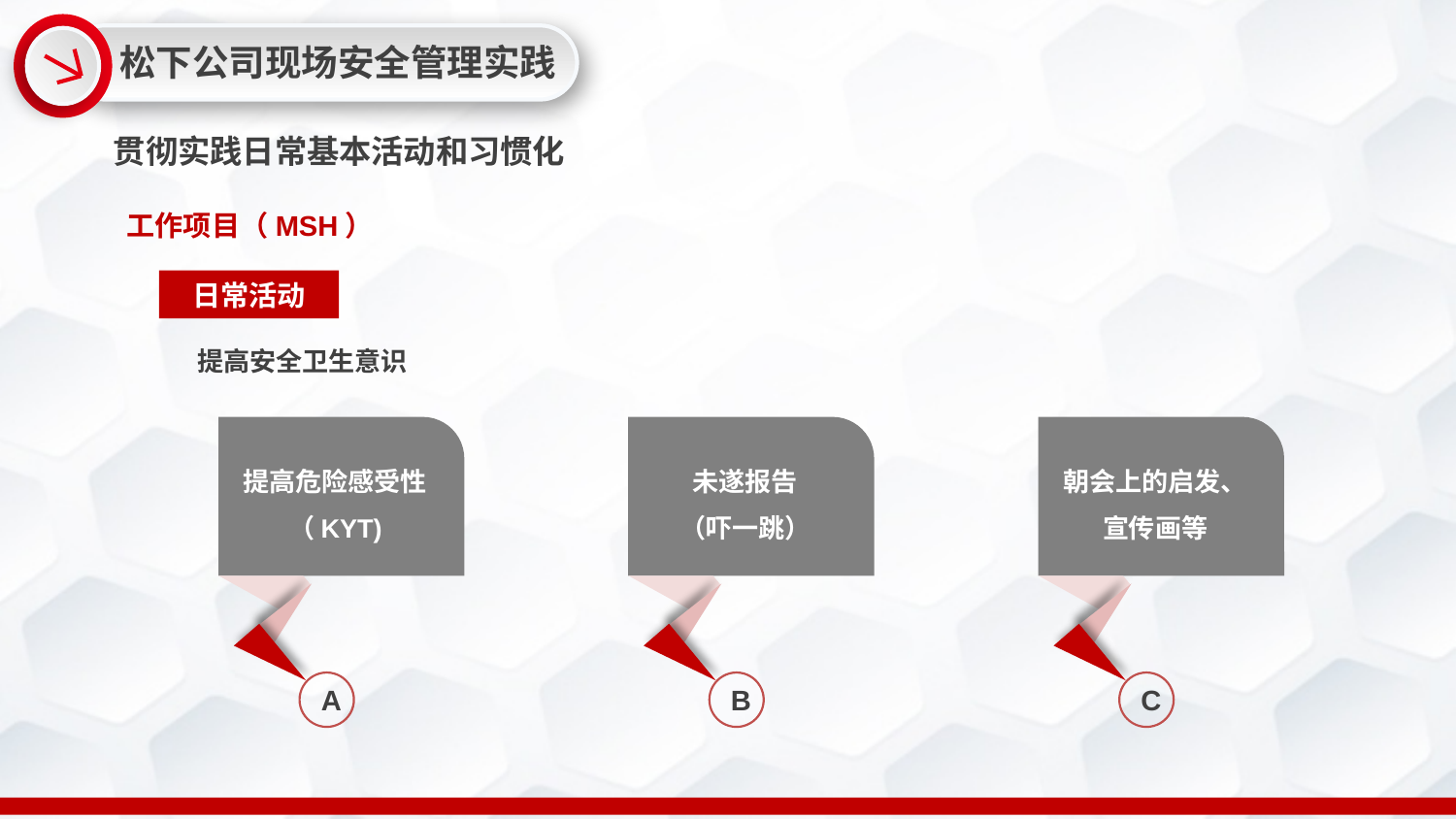

松下公司现场安全管理实践
贯彻实践日常基本活动和习惯化
工作项目（MSH）
日常活动
提高安全卫生意识
提高危险感受性（KYT)

A
未遂报告
（吓一跳）

B
朝会上的启发、宣传画等

C